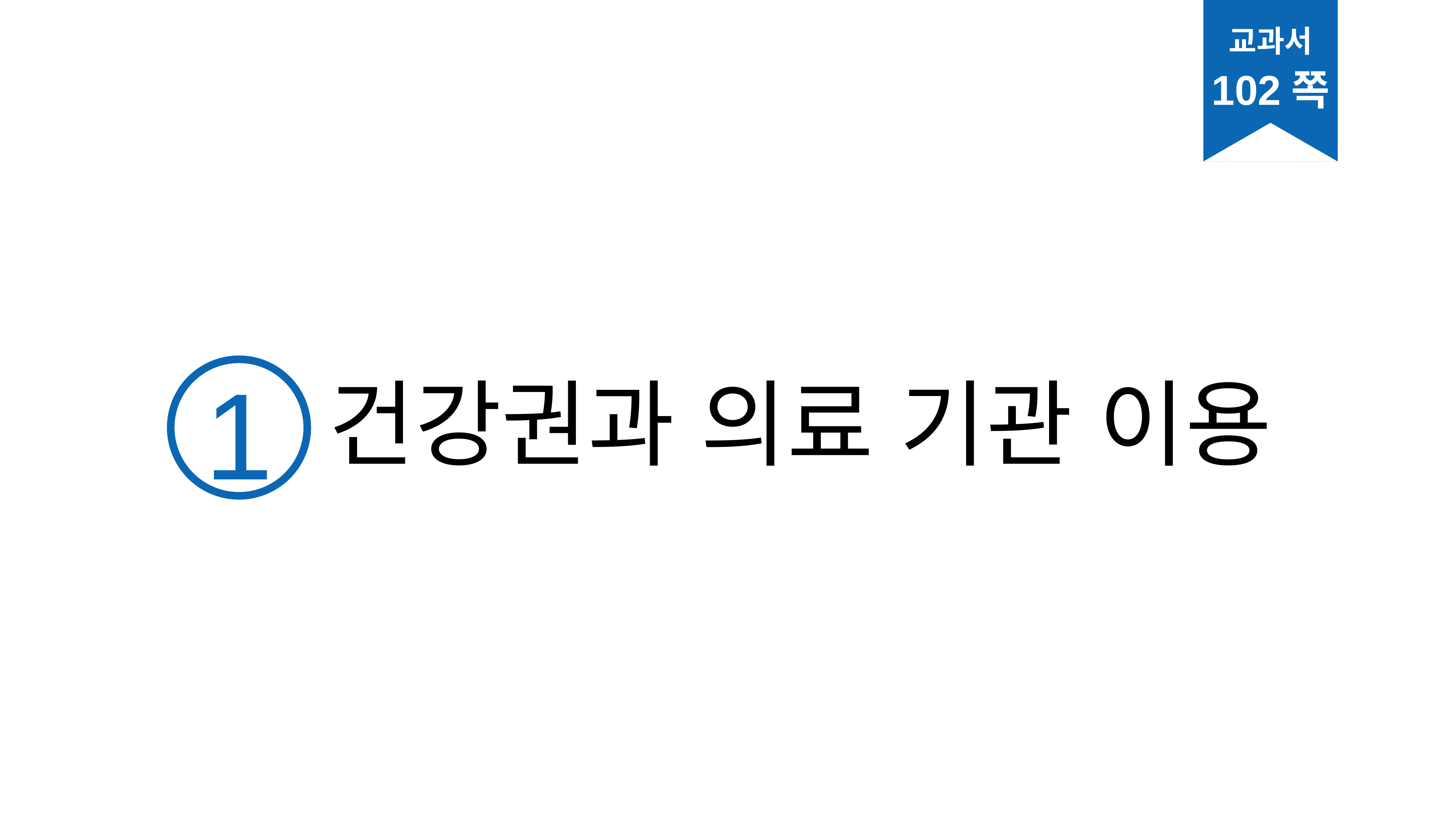

교과서
102쪽

1
건강권과 의료 기관 이용